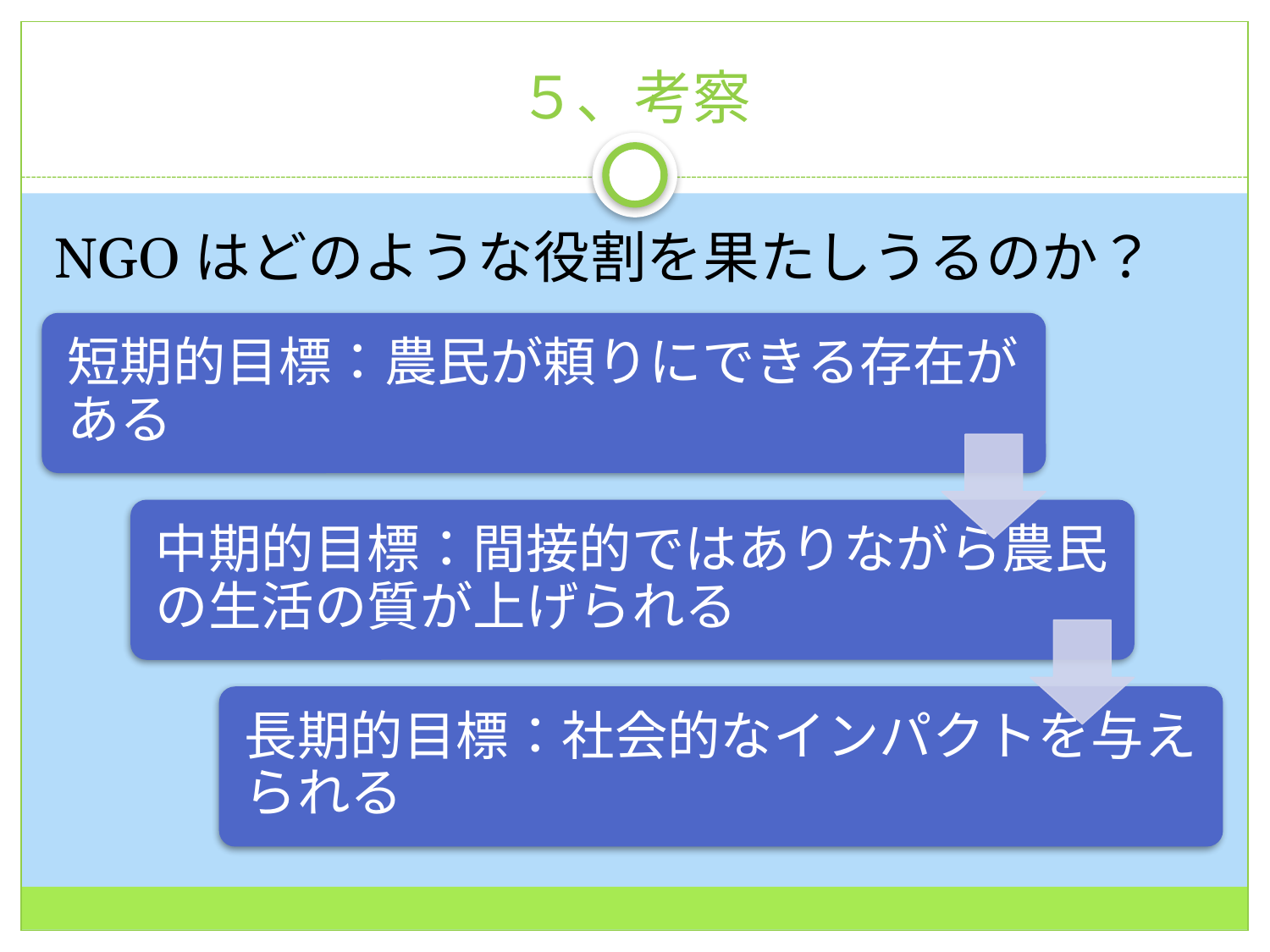

# ５、考察
NGOはどのような役割を果たしうるのか？
短期的目標：農民が頼りにできる存在がある
中期的目標：間接的ではありながら農民の生活の質が上げられる
長期的目標：社会的なインパクトを与えられる